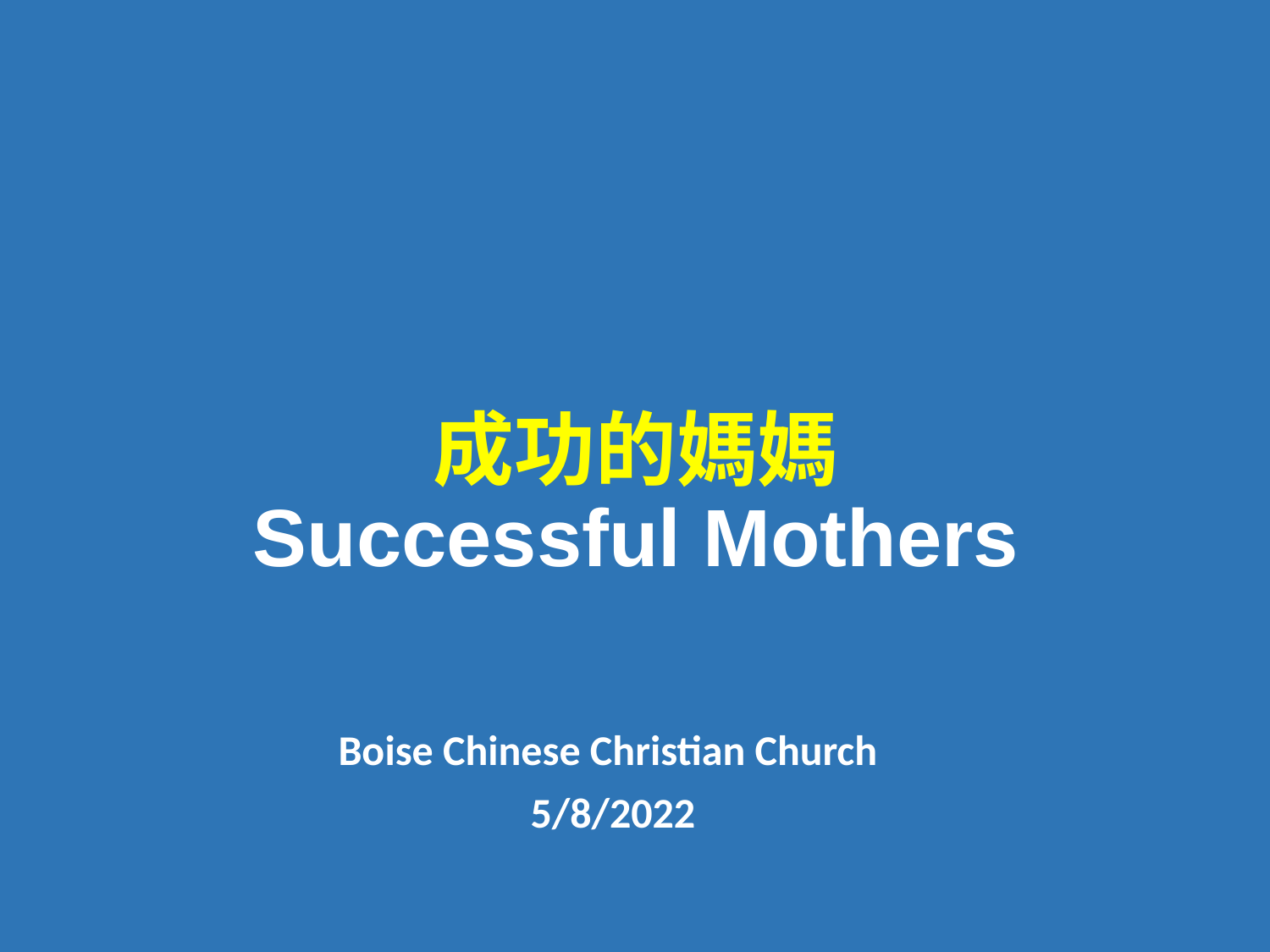

# 成功的媽媽 Successful Mothers
Boise Chinese Christian Church
5/8/2022